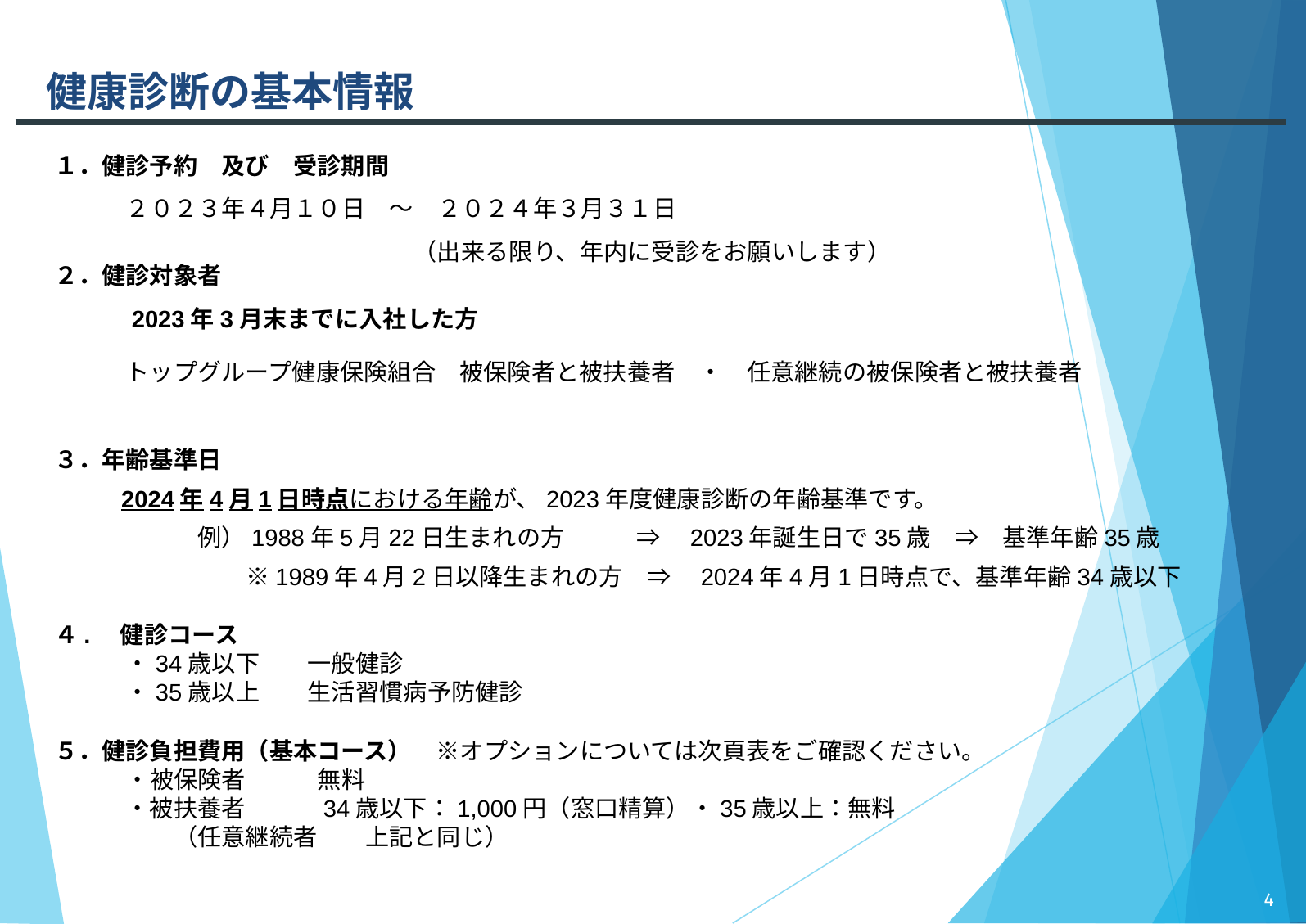

# 健康診断の基本情報
１．健診予約　及び　受診期間
　　　２０２３年４月１０日　～　２０２４年３月３１日
　　　　　　　　　　　　　　　（出来る限り、年内に受診をお願いします）
２．健診対象者
　　　2023年3月末までに入社した方
　　　トップグループ健康保険組合　被保険者と被扶養者　・　任意継続の被保険者と被扶養者
３．年齢基準日
　　  2024年4月1日時点における年齢が、2023年度健康診断の年齢基準です。
　　　　　　例）1988年5月22日生まれの方　　　⇒　2023年誕生日で35歳　⇒　基準年齢35歳
　　　　　　　　※1989年4月2日以降生まれの方　⇒　2024年4月1日時点で、基準年齢34歳以下
４.　健診コース
　　　・34歳以下　　一般健診
　　　・35歳以上　　生活習慣病予防健診
５．健診負担費用（基本コース）　※オプションについては次頁表をご確認ください。
　　　・被保険者　　　無料
　　　・被扶養者　　　34歳以下：1,000円（窓口精算）・35歳以上：無料
　　　　　（任意継続者　　上記と同じ）